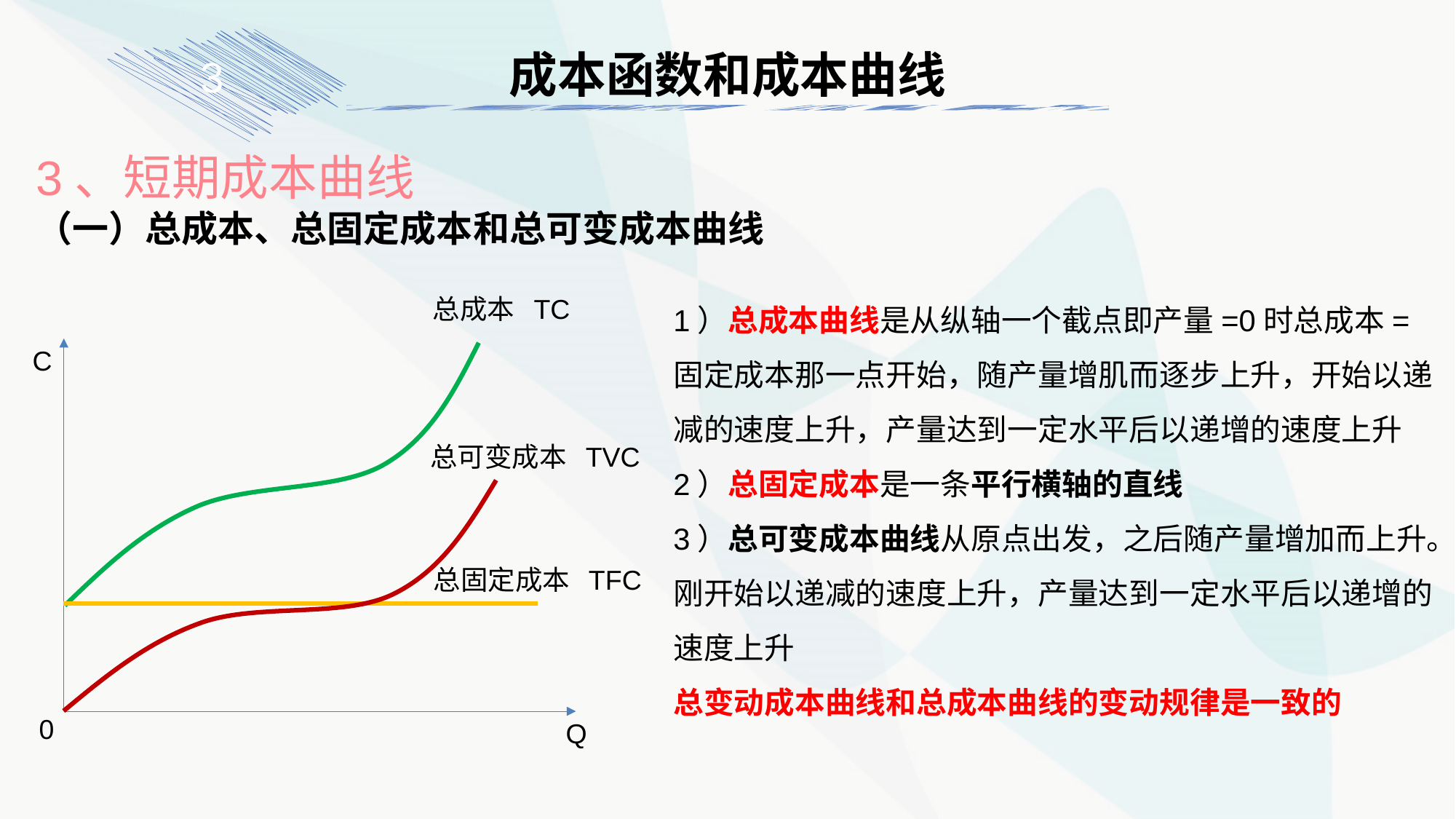

成本函数和成本曲线
3
3、短期成本曲线
（一）总成本、总固定成本和总可变成本曲线
1）总成本曲线是从纵轴一个截点即产量=0时总成本=固定成本那一点开始，随产量增肌而逐步上升，开始以递减的速度上升，产量达到一定水平后以递增的速度上升
2）总固定成本是一条平行横轴的直线
3）总可变成本曲线从原点出发，之后随产量增加而上升。刚开始以递减的速度上升，产量达到一定水平后以递增的速度上升
总变动成本曲线和总成本曲线的变动规律是一致的
总成本  TC
C

总可变成本  TVC

总固定成本  TFC
0
Q